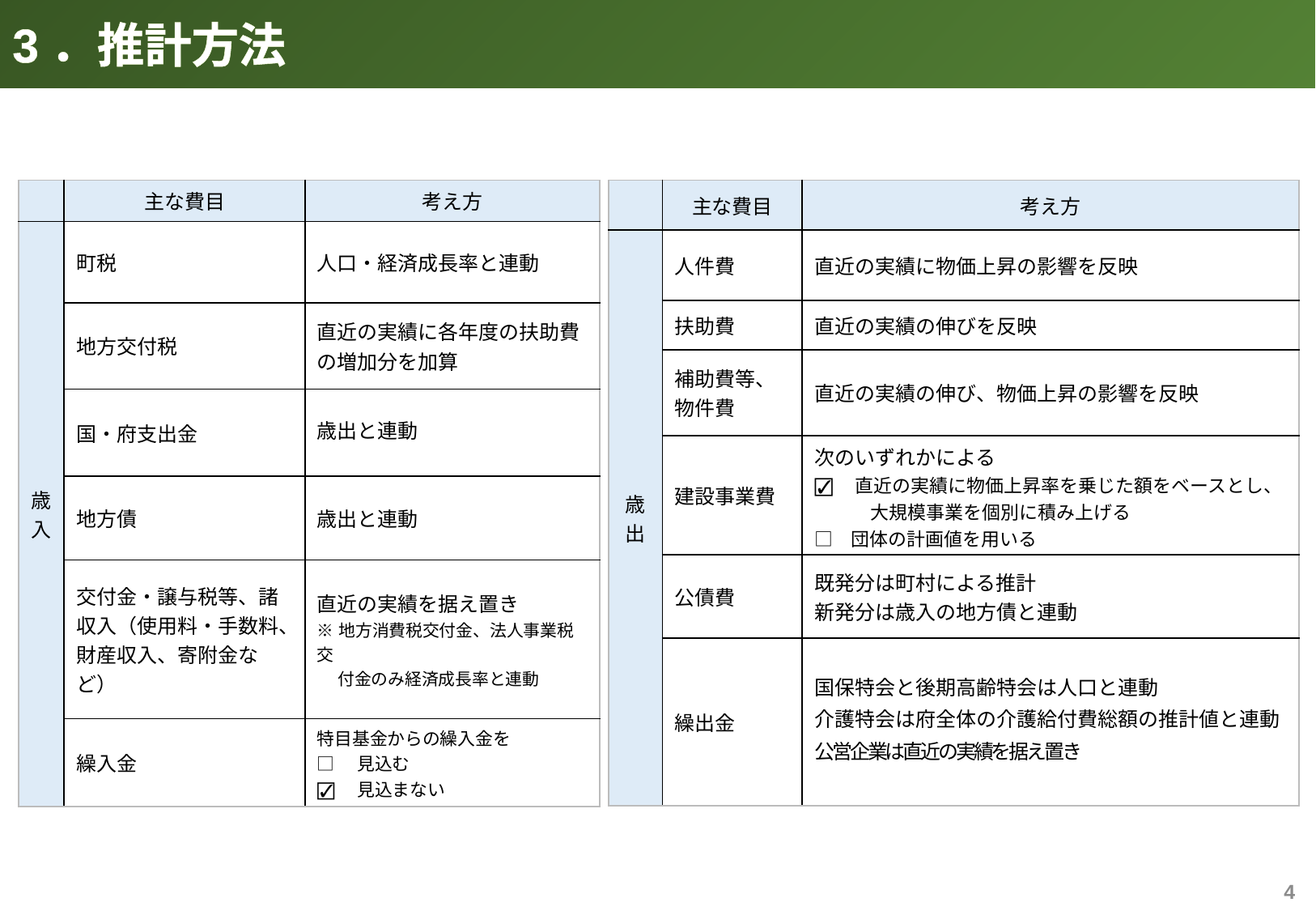

3．推計方法
|  | 主な費目 | 考え方 |
| --- | --- | --- |
| 歳出 | 人件費 | 直近の実績に物価上昇の影響を反映 |
|  | 扶助費 | 直近の実績の伸びを反映 |
|  | 補助費等、 物件費 | 直近の実績の伸び、物価上昇の影響を反映 |
|  | 建設事業費 | 次のいずれかによる ☑ 直近の実績に物価上昇率を乗じた額をベースとし、 　　　大規模事業を個別に積み上げる □ 団体の計画値を用いる |
|  | 公債費 | 既発分は町村による推計 新発分は歳入の地方債と連動 |
|  | 繰出金 | 国保特会と後期高齢特会は人口と連動 介護特会は府全体の介護給付費総額の推計値と連動 公営企業は直近の実績を据え置き |
|  | 主な費目 | 考え方 |
| --- | --- | --- |
| 歳入 | 町税 | 人口・経済成長率と連動 |
|  | 地方交付税 | 直近の実績に各年度の扶助費の増加分を加算 |
|  | 国・府支出金 | 歳出と連動 |
|  | 地方債 | 歳出と連動 |
|  | 交付金・譲与税等、諸収入（使用料・手数料、財産収入、寄附金など） | 直近の実績を据え置き ※地方消費税交付金、法人事業税交　 　 付金のみ経済成長率と連動 |
|  | 繰入金 | 特目基金からの繰入金を □　見込む ☑　見込まない |
4